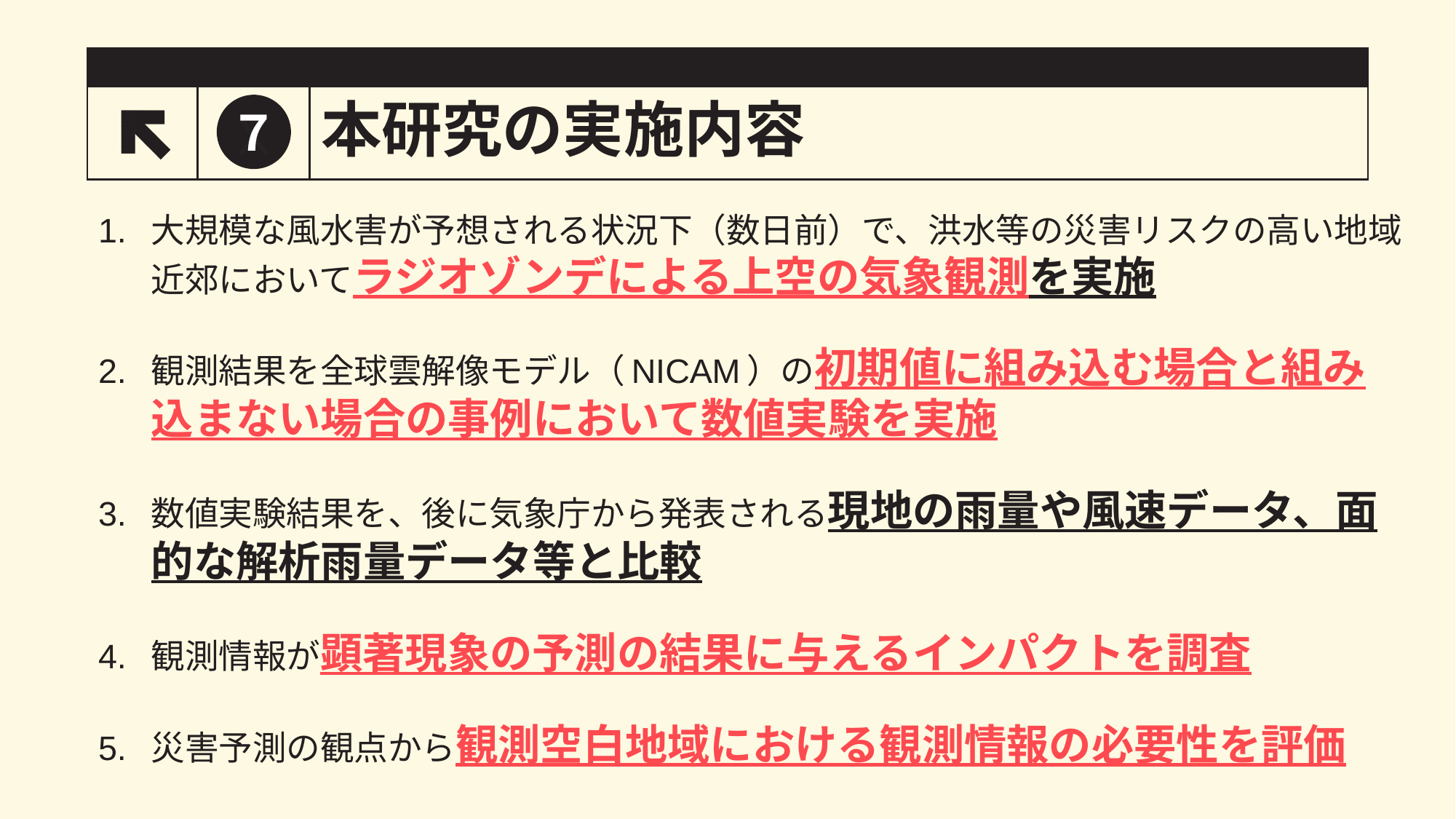

# 本研究の実施内容
７
大規模な風水害が予想される状況下（数日前）で、洪水等の災害リスクの高い地域近郊においてラジオゾンデによる上空の気象観測を実施

観測結果を全球雲解像モデル（NICAM）の初期値に組み込む場合と組み込まない場合の事例において数値実験を実施

数値実験結果を、後に気象庁から発表される現地の雨量や風速データ、面的な解析雨量データ等と比較

観測情報が顕著現象の予測の結果に与えるインパクトを調査

災害予測の観点から観測空白地域における観測情報の必要性を評価